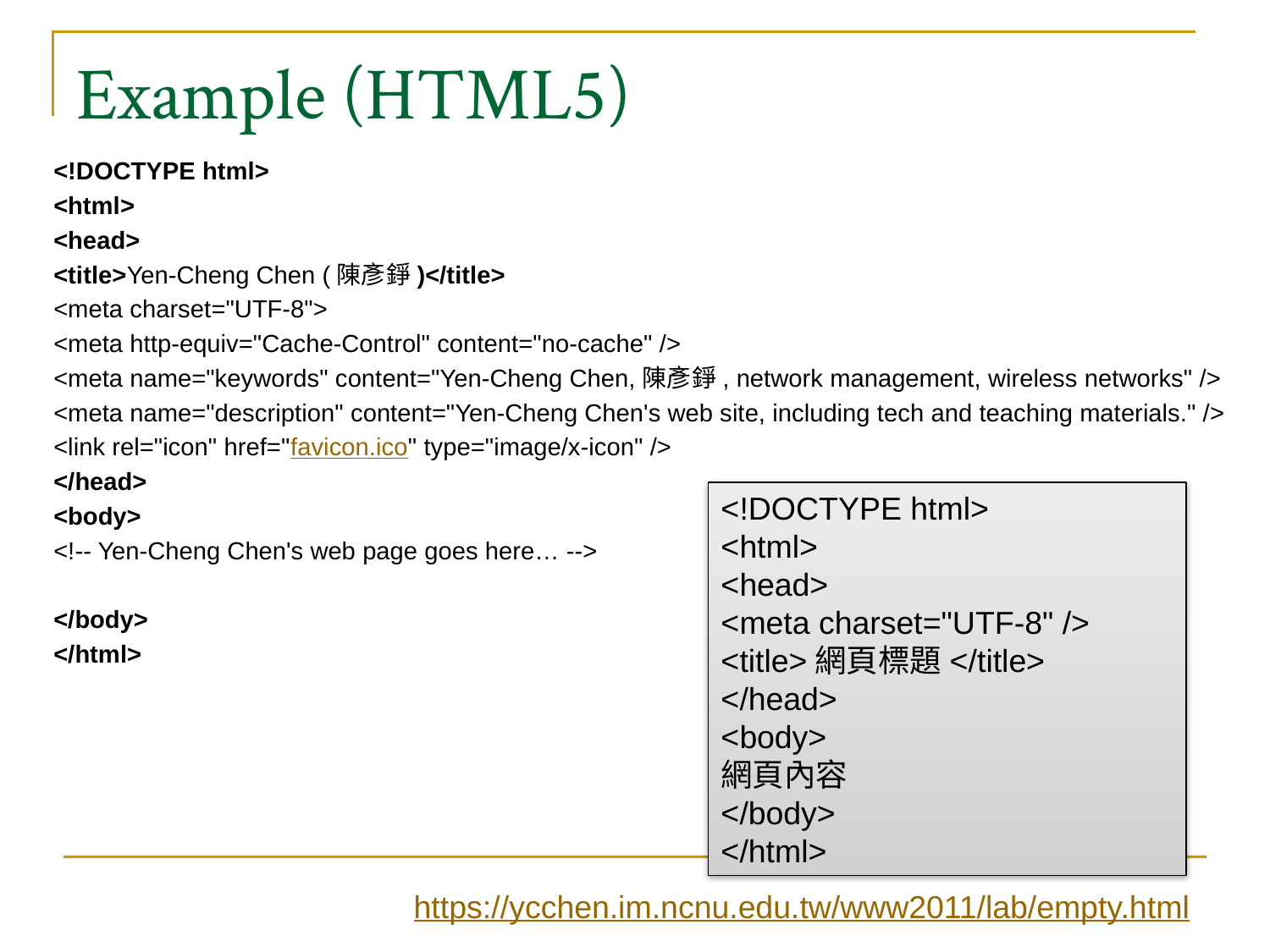

# Example (HTML5)
<!DOCTYPE html>
<html>
<head>
<title>Yen-Cheng Chen (陳彥錚)</title>
<meta charset="UTF-8">
<meta http-equiv="Cache-Control" content="no-cache" />
<meta name="keywords" content="Yen-Cheng Chen,陳彥錚, network management, wireless networks" />
<meta name="description" content="Yen-Cheng Chen's web site, including tech and teaching materials." />
<link rel="icon" href="favicon.ico" type="image/x-icon" />
</head>
<body>
<!-- Yen-Cheng Chen's web page goes here… -->

</body>
</html>
<!DOCTYPE html>
<html>
<head>
<meta charset="UTF-8" />
<title>網頁標題</title>
</head>
<body>
網頁內容
</body>
</html>
https://ycchen.im.ncnu.edu.tw/www2011/lab/empty.html